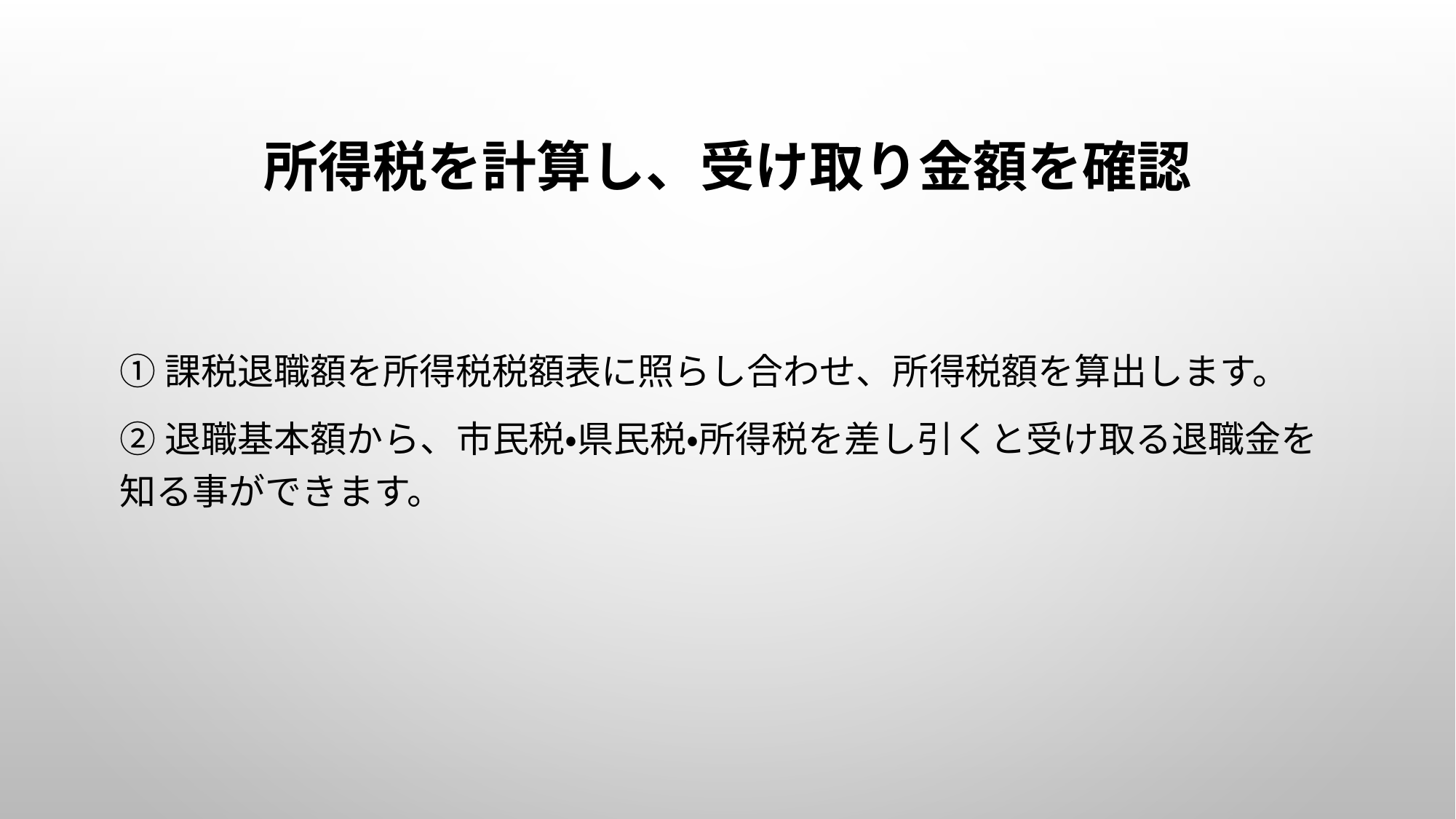

# 所得税を計算し、受け取り金額を確認

①課税退職額を所得税税額表に照らし合わせ、所得税額を算出します。
②退職基本額から、市民税・県民税・所得税を差し引くと受け取る退職金を知る事ができます。